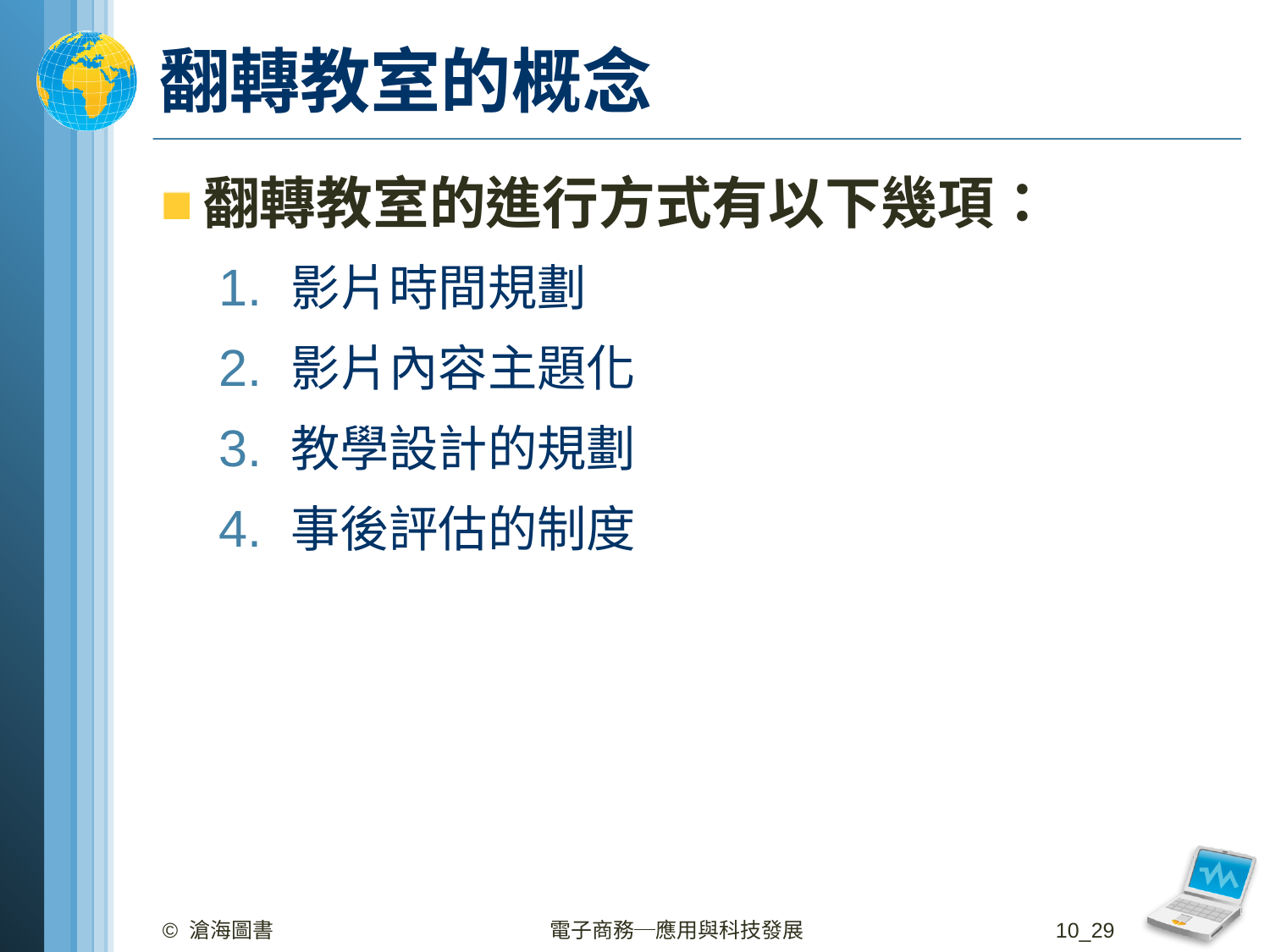

# 翻轉教室的概念
翻轉教室的進行方式有以下幾項：
影片時間規劃
影片內容主題化
教學設計的規劃
事後評估的制度
© 滄海圖書
電子商務─應用與科技發展
10_29